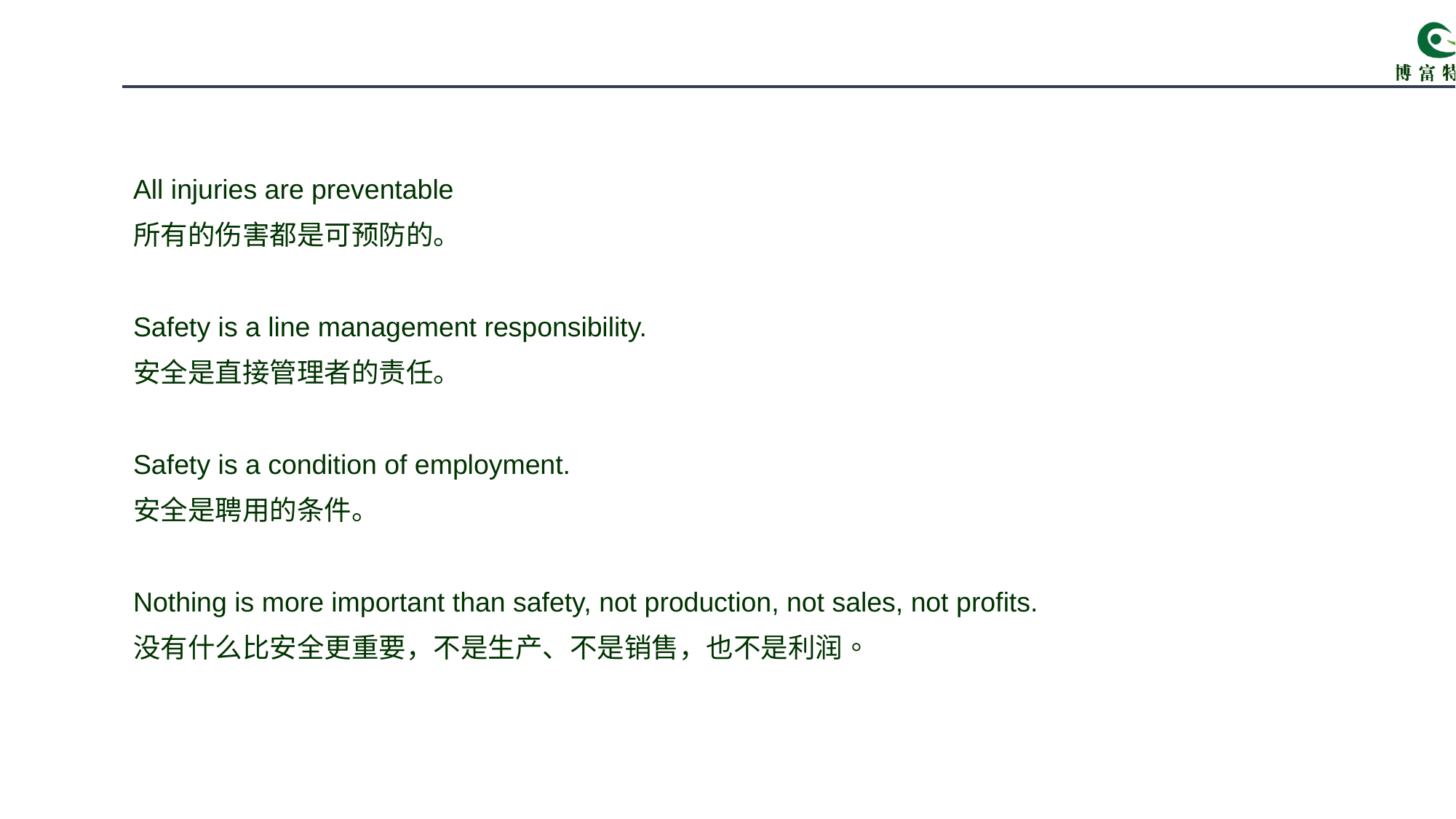

All injuries are preventable
所有的伤害都是可预防的。

Safety is a line management responsibility.
安全是直接管理者的责任。

Safety is a condition of employment.
安全是聘用的条件。

Nothing is more important than safety, not production, not sales, not profits.
没有什么比安全更重要，不是生产、不是销售，也不是利润。